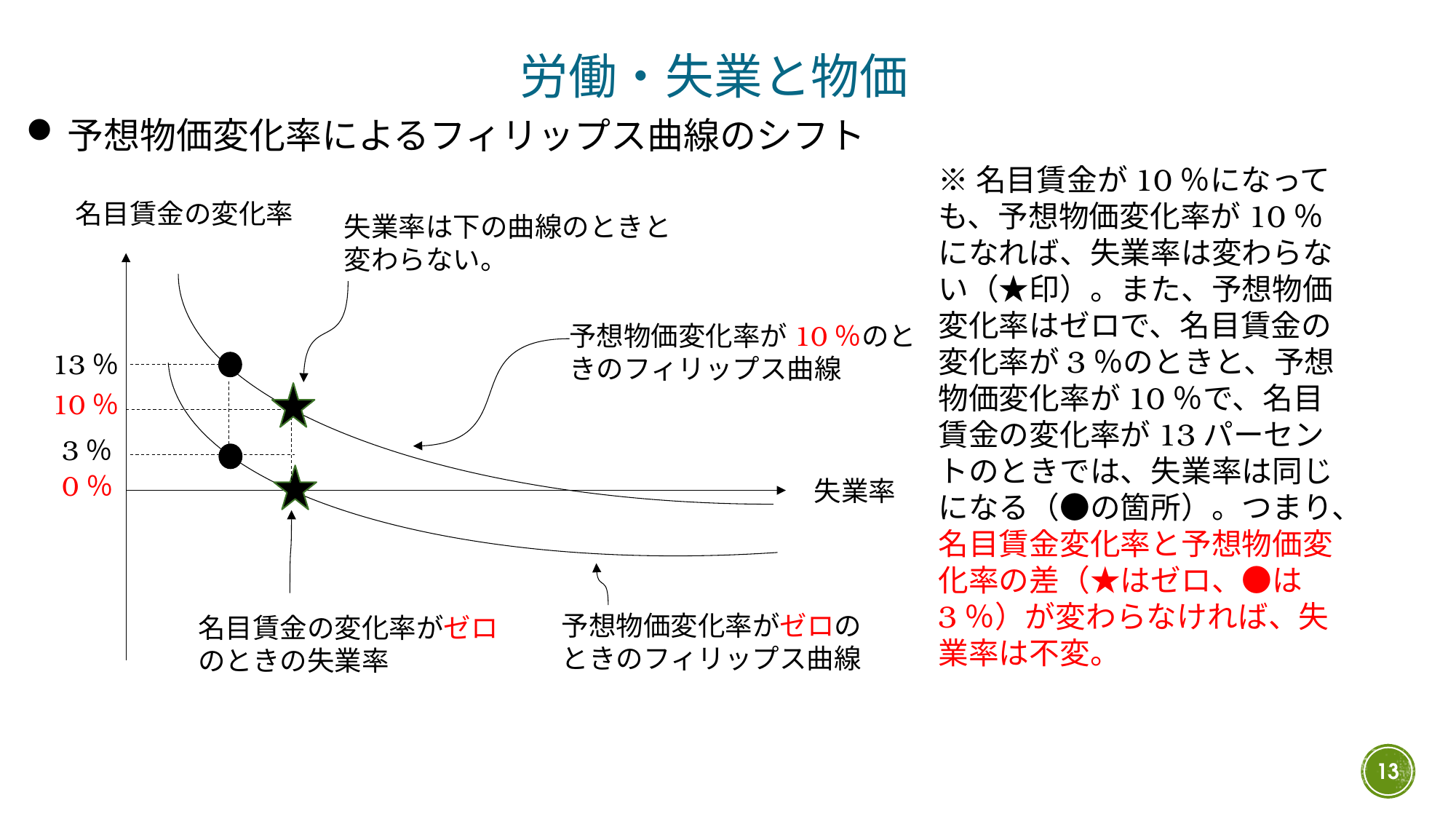

労働・失業と物価

予想物価変化率によるフィリップス曲線のシフト

※名目賃金が10％になっても、予想物価変化率が10％になれば、失業率は変わらない（★印）。また、予想物価変化率はゼロで、名目賃金の変化率が3％のときと、予想物価変化率が10％で、名目賃金の変化率が13パーセントのときでは、失業率は同じになる（●の箇所）。つまり、名目賃金変化率と予想物価変化率の差（★はゼロ、●は3％）が変わらなければ、失業率は不変。
名目賃金の変化率
失業率は下の曲線のときと変わらない。
予想物価変化率が10％のときのフィリップス曲線
13％

10％

3％

0％

失業率
予想物価変化率がゼロのときのフィリップス曲線
名目賃金の変化率がゼロのときの失業率
13